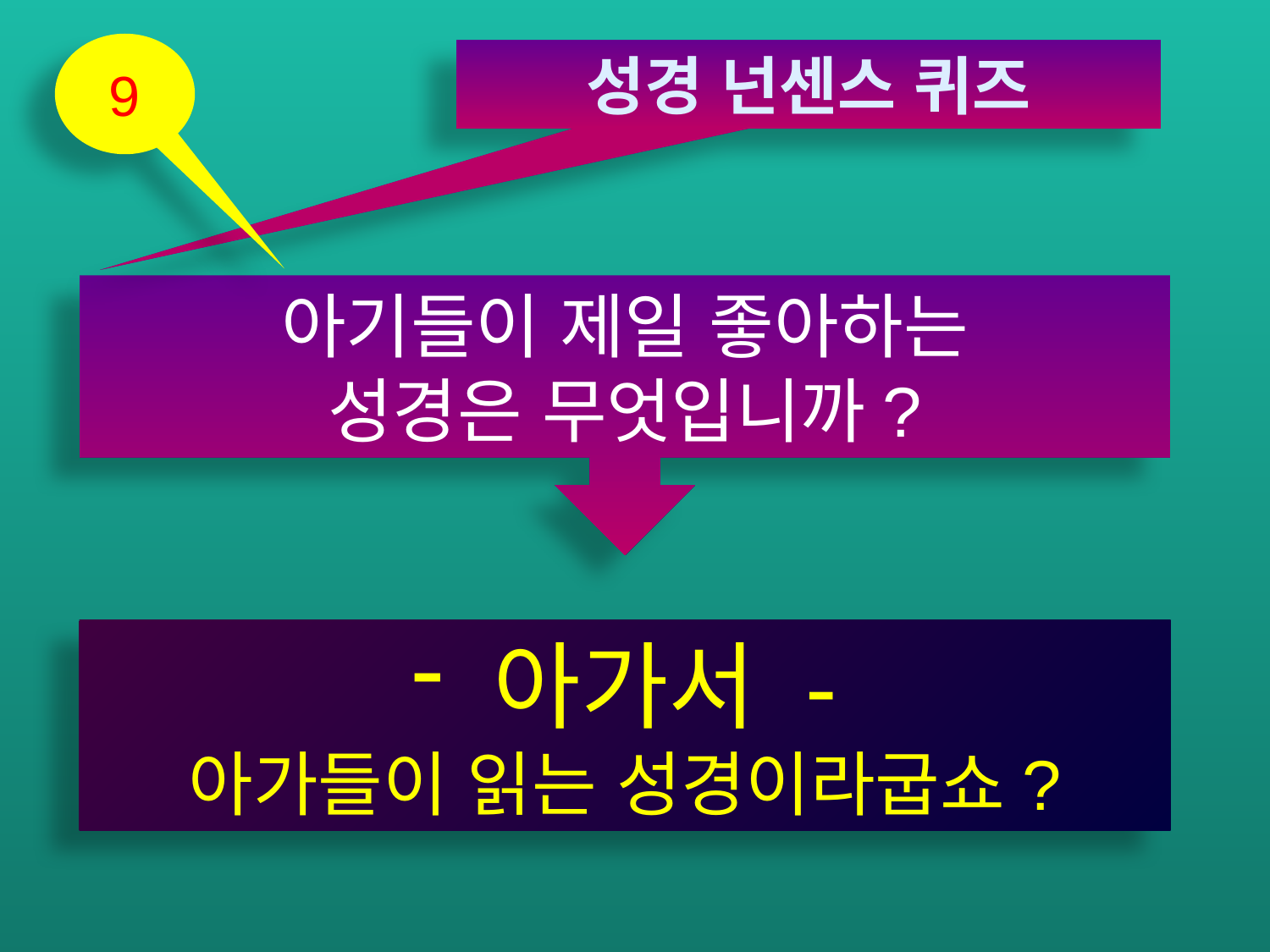

9
성경 넌센스 퀴즈
아기들이 제일 좋아하는
성경은 무엇입니까?
 아가서 -
아가들이 읽는 성경이라굽쇼?